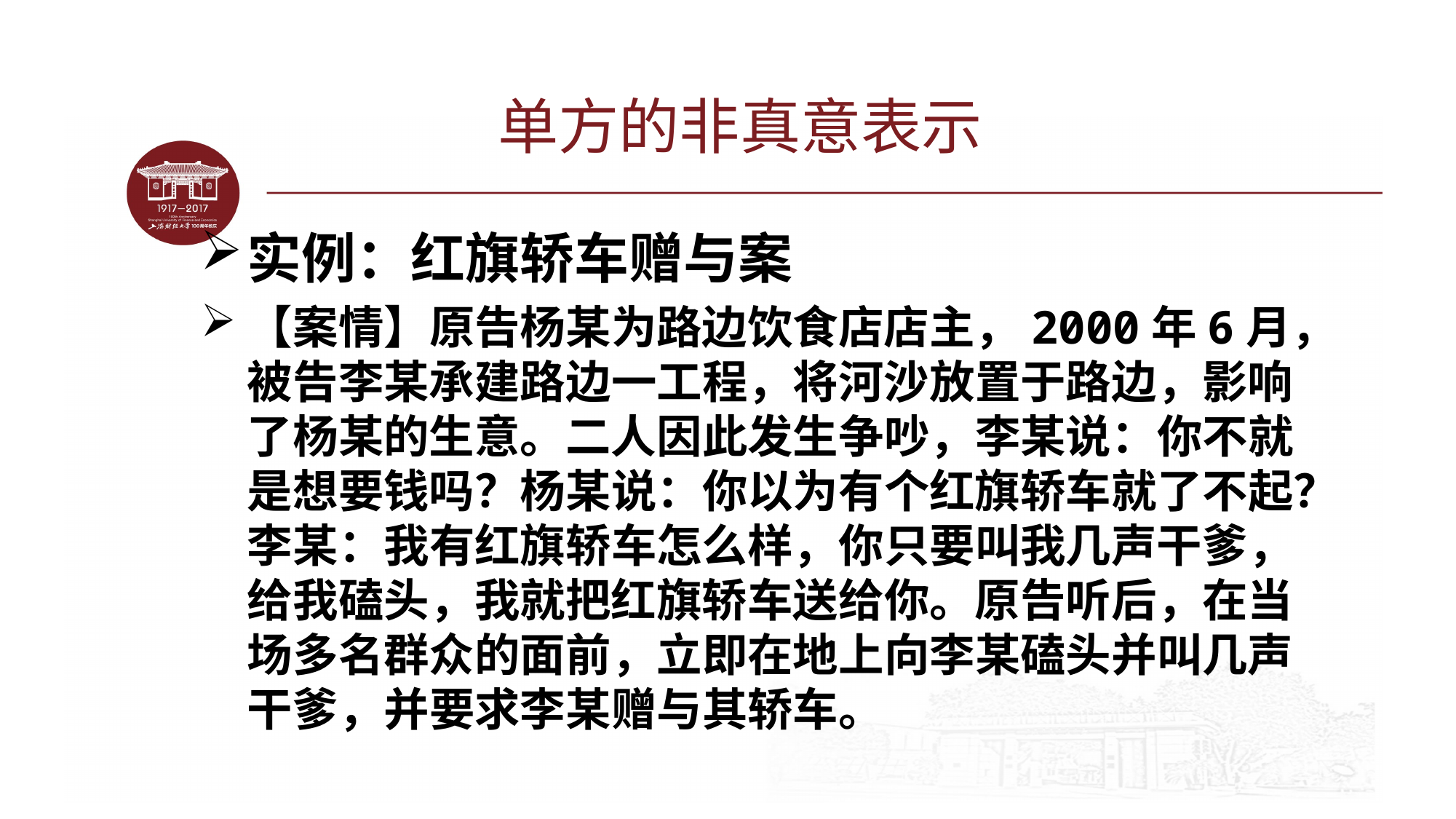

# 单方的非真意表示
实例：红旗轿车赠与案
【案情】原告杨某为路边饮食店店主，2000年6月，被告李某承建路边一工程，将河沙放置于路边，影响了杨某的生意。二人因此发生争吵，李某说：你不就是想要钱吗？杨某说：你以为有个红旗轿车就了不起？李某：我有红旗轿车怎么样，你只要叫我几声干爹，给我磕头，我就把红旗轿车送给你。原告听后，在当场多名群众的面前，立即在地上向李某磕头并叫几声干爹，并要求李某赠与其轿车。